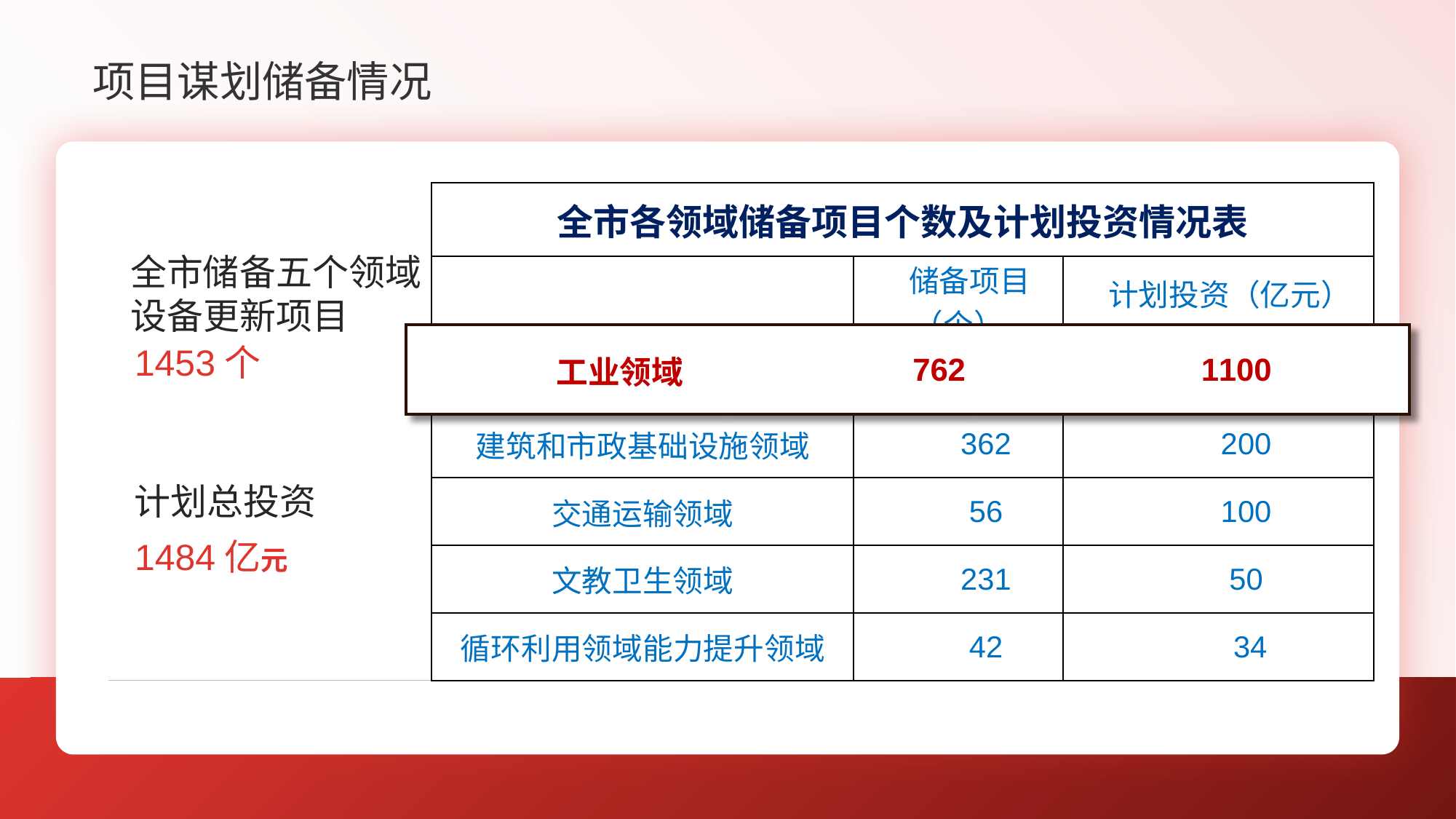

项目谋划储备情况

计划总投资
1484亿元

### Chart

| Category | 计划投资（亿元） | 储备个数 |
|---|---|---|
| 工业领域 | 523.0 | 1100.0 |
| 建筑和市政基础设施领域 | 184.0 | 270.0 |
| 交通领域 | 42.0 | 109.0 |
| 文教卫生领域 | 158.0 | 50.0 |
| 循环利用领域 | 27.0 | 34.0 |
| 全市各领域储备项目个数及计划投资情况表 |  |  |
| --- | --- | --- |
|  | 储备项目（个） | 计划投资（亿元） |
| 工业领域 | 762 | 1100 |
| 建筑和市政基础设施领域 | 362 | 200 |
| 交通运输领域 | 56 | 100 |
| 文教卫生领域 | 231 | 50 |
| 循环利用领域能力提升领域 | 42 | 34 |
全市储备五个领域
设备更新项目
| 工业领域 | 762 | 1100 |
| --- | --- | --- |
1453个